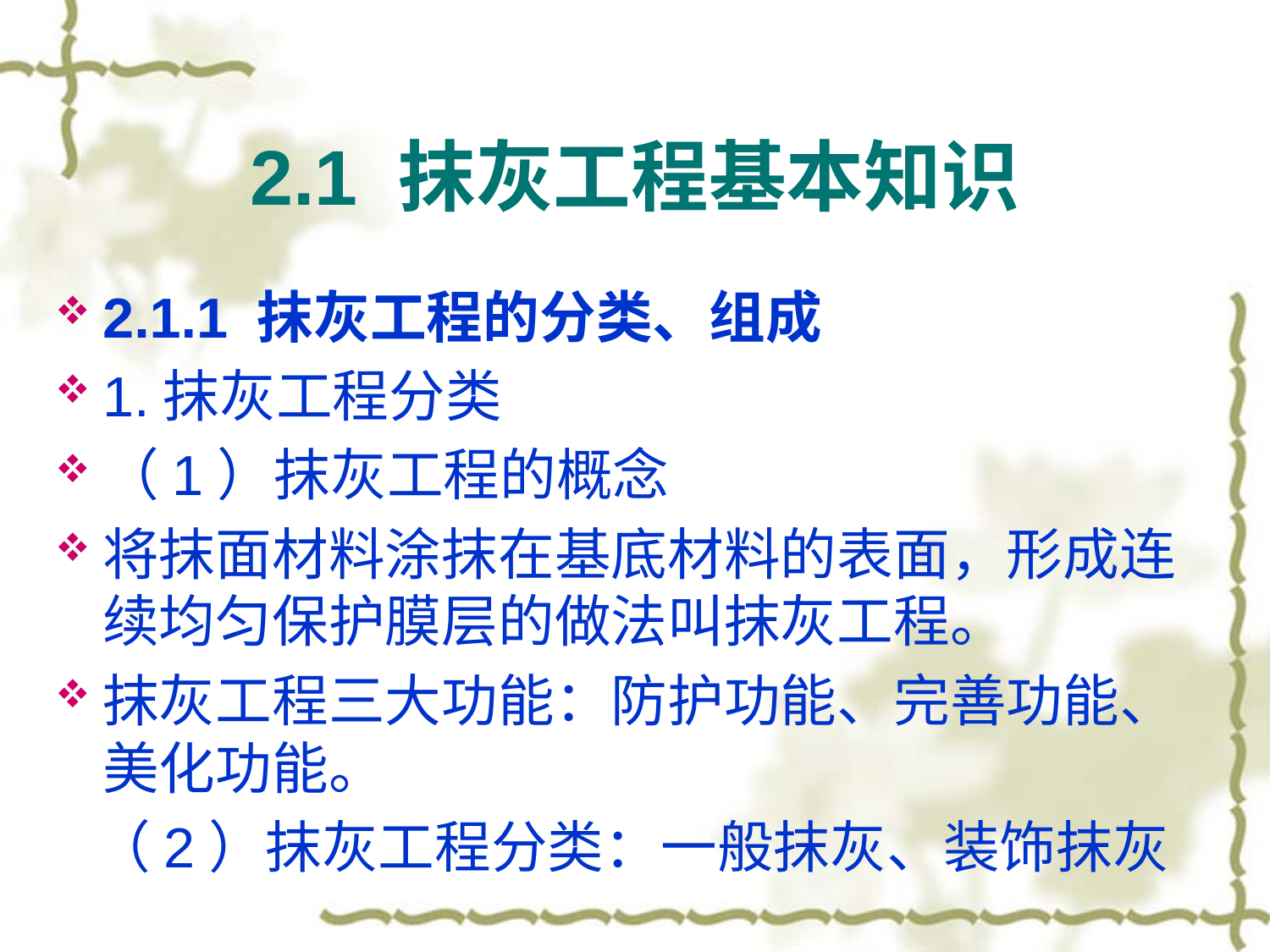

# 2.1 抹灰工程基本知识
2.1.1 抹灰工程的分类、组成
1.抹灰工程分类
（1）抹灰工程的概念
将抹面材料涂抹在基底材料的表面，形成连续均匀保护膜层的做法叫抹灰工程。
抹灰工程三大功能：防护功能、完善功能、美化功能。
  （2）抹灰工程分类：一般抹灰、装饰抹灰